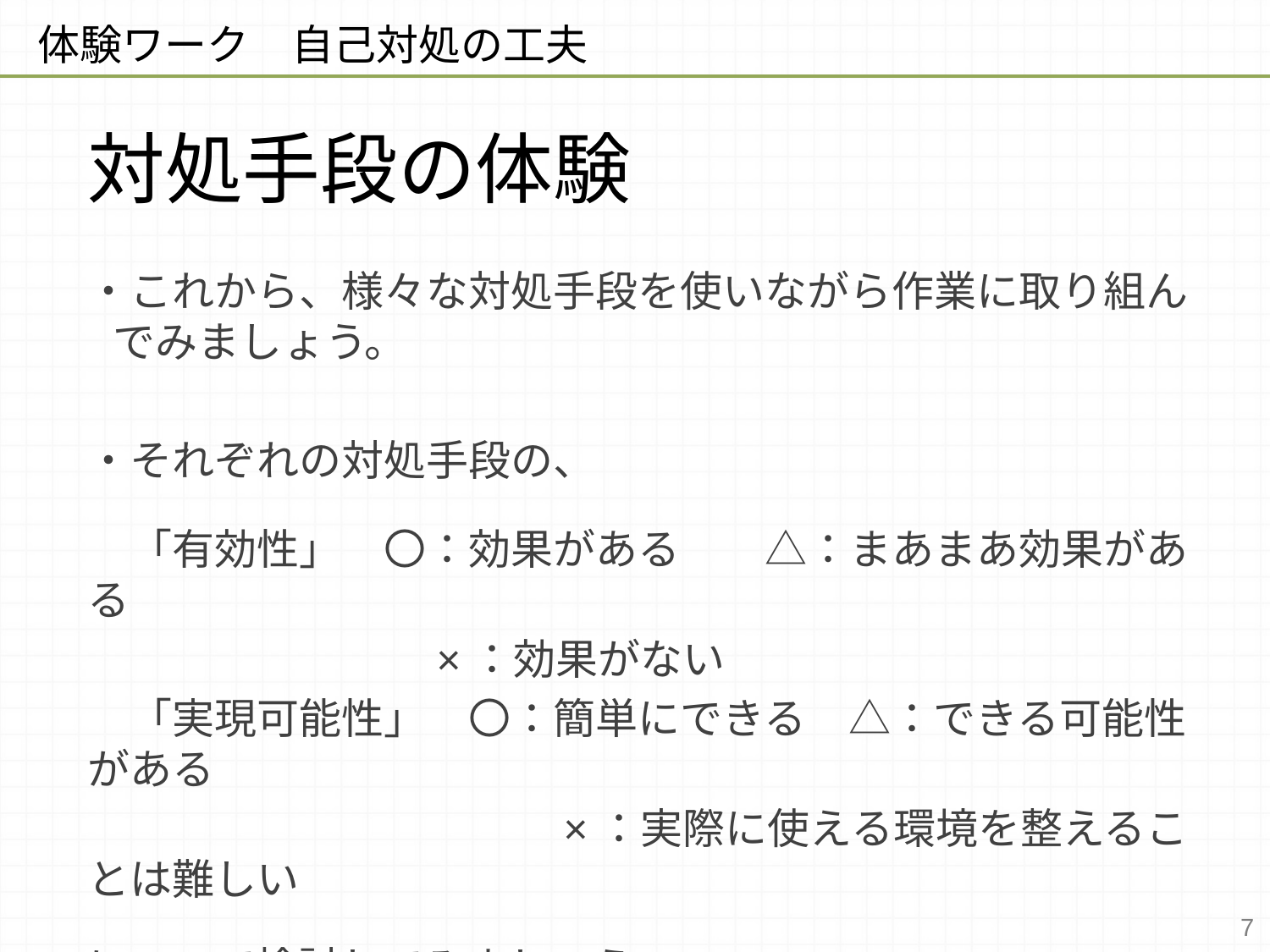

体験ワーク　自己対処の工夫
# 対処手段の体験
・これから、様々な対処手段を使いながら作業に取り組んでみましょう。

・それぞれの対処手段の、

　「有効性」　〇：効果がある　　△：まあまあ効果がある
　　　　　　　　×：効果がない
　「実現可能性」　〇：簡単にできる　△：できる可能性がある
　　　　　　　　　　　×：実際に使える環境を整えることは難しい

について検討してみましょう。

7